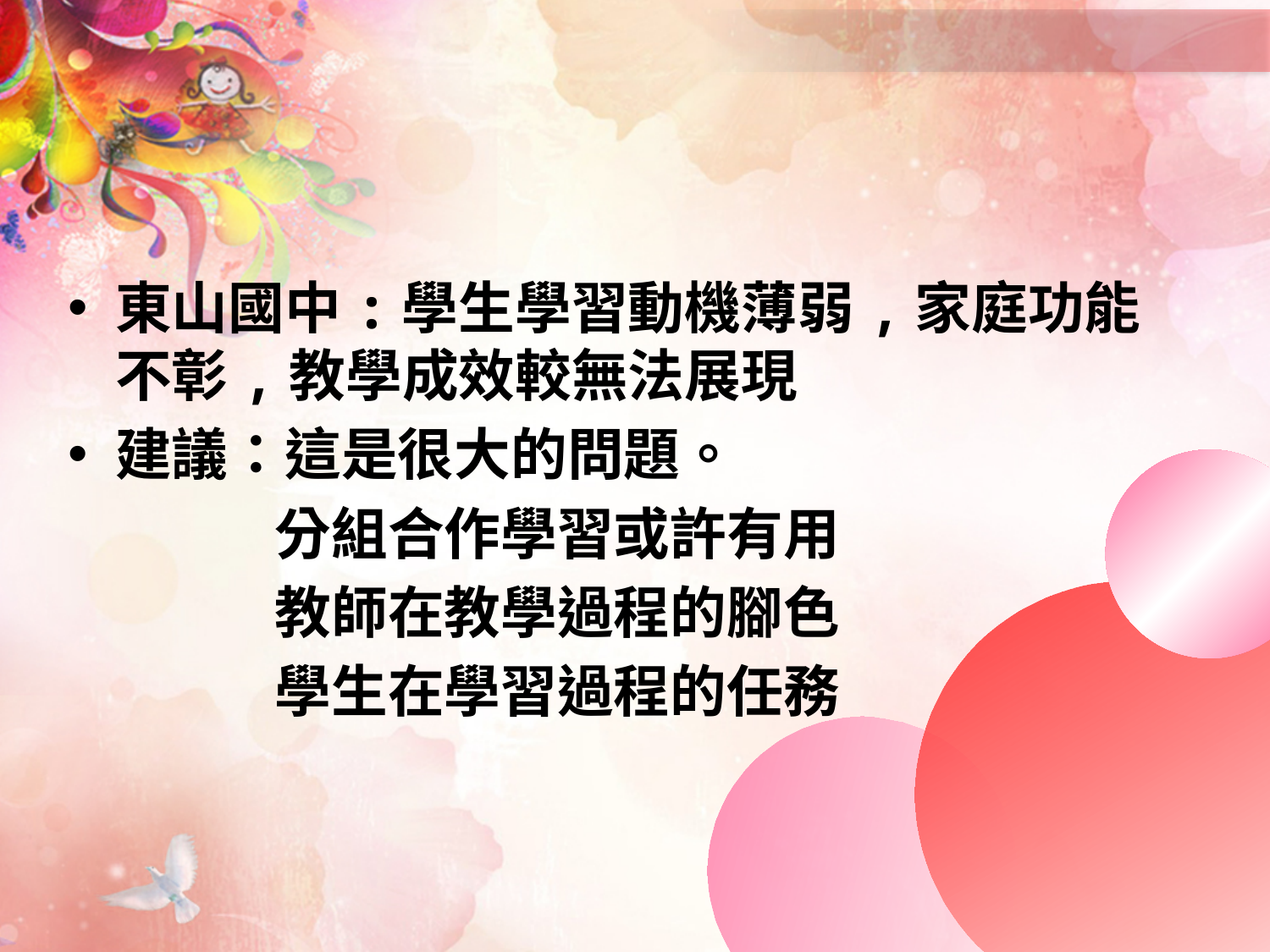

#
東山國中:學生學習動機薄弱,家庭功能不彰,教學成效較無法展現
建議：這是很大的問題。
               分組合作學習或許有用
               教師在教學過程的腳色
               學生在學習過程的任務